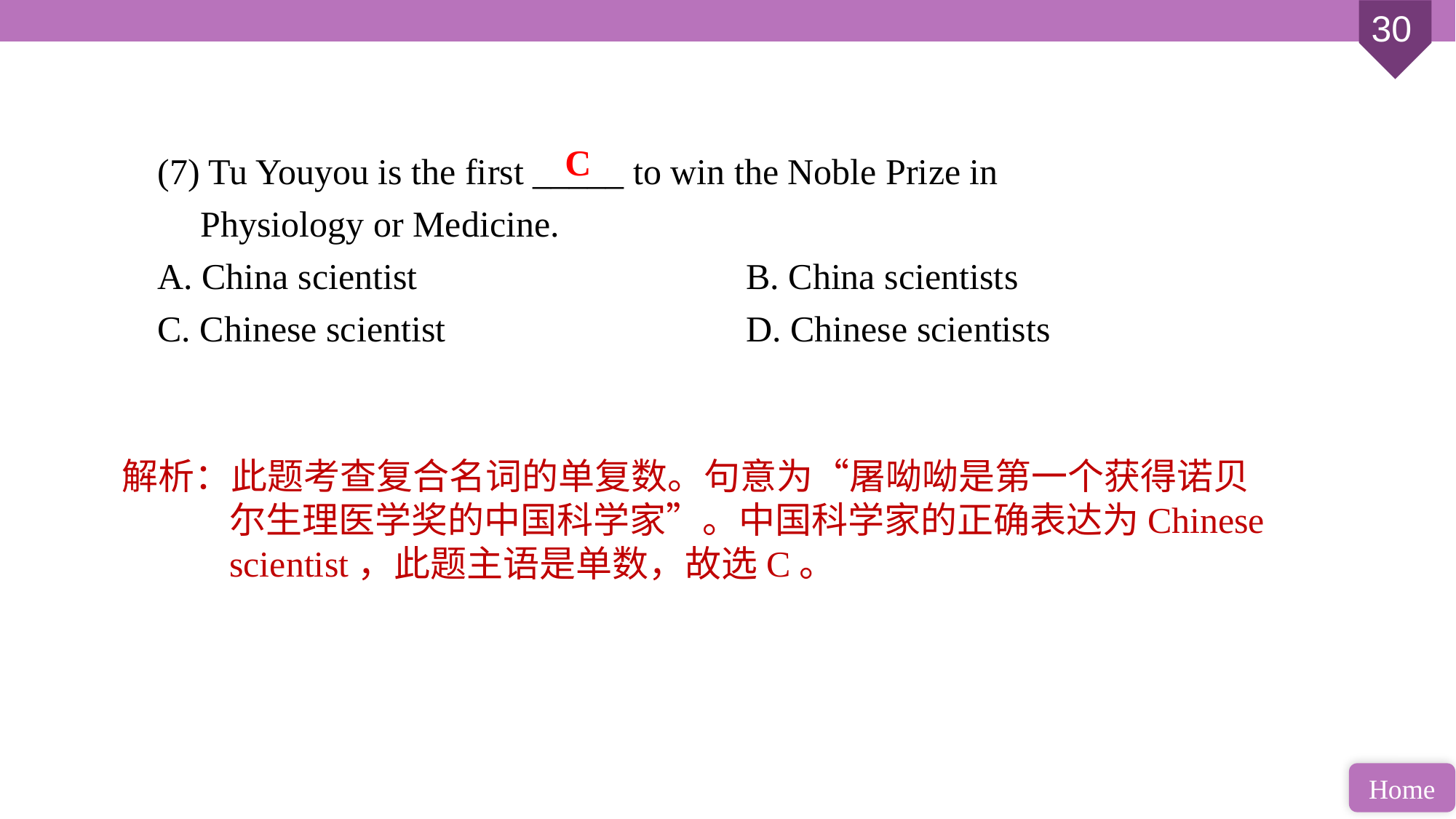

(7) Tu Youyou is the first _____ to win the Noble Prize in Physiology or Medicine.
A. China scientist 			B. China scientists
C. Chinese scientist 			D. Chinese scientists
C
解析：此题考查复合名词的单复数。句意为“屠呦呦是第一个获得诺贝尔生理医学奖的中国科学家”。中国科学家的正确表达为Chinese scientist，此题主语是单数，故选C。